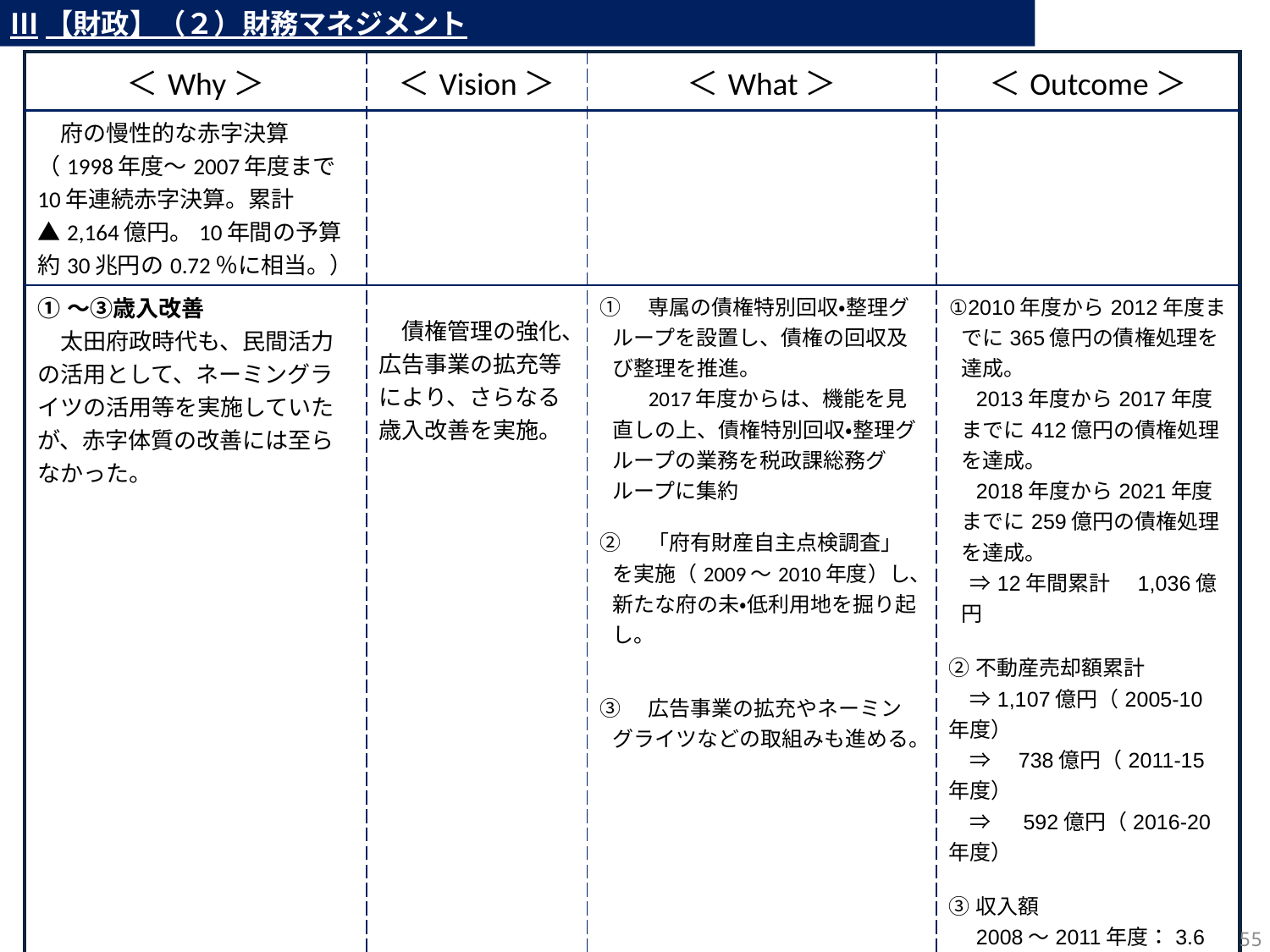

Ⅲ【財政】（２）財務マネジメント
| ＜Why＞ | ＜Vision＞ | ＜What＞ | ＜Outcome＞ |
| --- | --- | --- | --- |
| 府の慢性的な赤字決算（1998年度～2007年度まで10年連続赤字決算。累計▲2,164億円。10年間の予算約30兆円の0.72％に相当。） |  |  |  |
| ①～③歳入改善 　太田府政時代も、民間活力の活用として、ネーミングライツの活用等を実施していたが、赤字体質の改善には至らなかった。 | 債権管理の強化、広告事業の拡充等により、さらなる歳入改善を実施。 | ①　専属の債権特別回収・整理グループを設置し、債権の回収及び整理を推進。 　　2017年度からは、機能を見直しの上、債権特別回収・整理グループの業務を税政課総務グループに集約 ②　「府有財産自主点検調査」を実施（2009～2010年度）し、新たな府の未・低利用地を掘り起し。 ③　広告事業の拡充やネーミングライツなどの取組みも進める。 | ①2010年度から2012年度までに365億円の債権処理を達成。 　2013年度から2017年度までに412億円の債権処理を達成。 　2018年度から2021年度までに259億円の債権処理を達成。 　⇒12年間累計　1,036億円 ②不動産売却額累計 　⇒1,107億円（2005-10年度） 　⇒　738億円（2011-15年度） 　⇒　 592億円（2016-20年度） ③収入額 　2008～2011年度：3.6億円 　2012～2016年度：4.6億円 　2017～2021年度：4.8億円 |
| ④財務マネジメント 　府のキャッシュフローやストックは民間企業に比べ非常に大きく、民間企業で行われている財務マネジメントを導入することで大きな効果を得られるにもかかわらず、これまで取り組みが不十分。 | 資金の調達や運用などを総合的に管理することにより、「財務マネジメント」機能の向上に取り組み財務の効率性を高める。 | ④　財務マネジメント機能の向上を図るための専属グループ（公債企画グループ）を設置し、府債発行時の金利（長期／短期）の複合活用による、公債費の抑制や、資金の効率的な運用を開始。 | ④　金利（長期／短期、変動／固定）の複合活用及び預金、債券の同時運用を実施することで支払利子の低減、運用益の増収を実現。 |
55